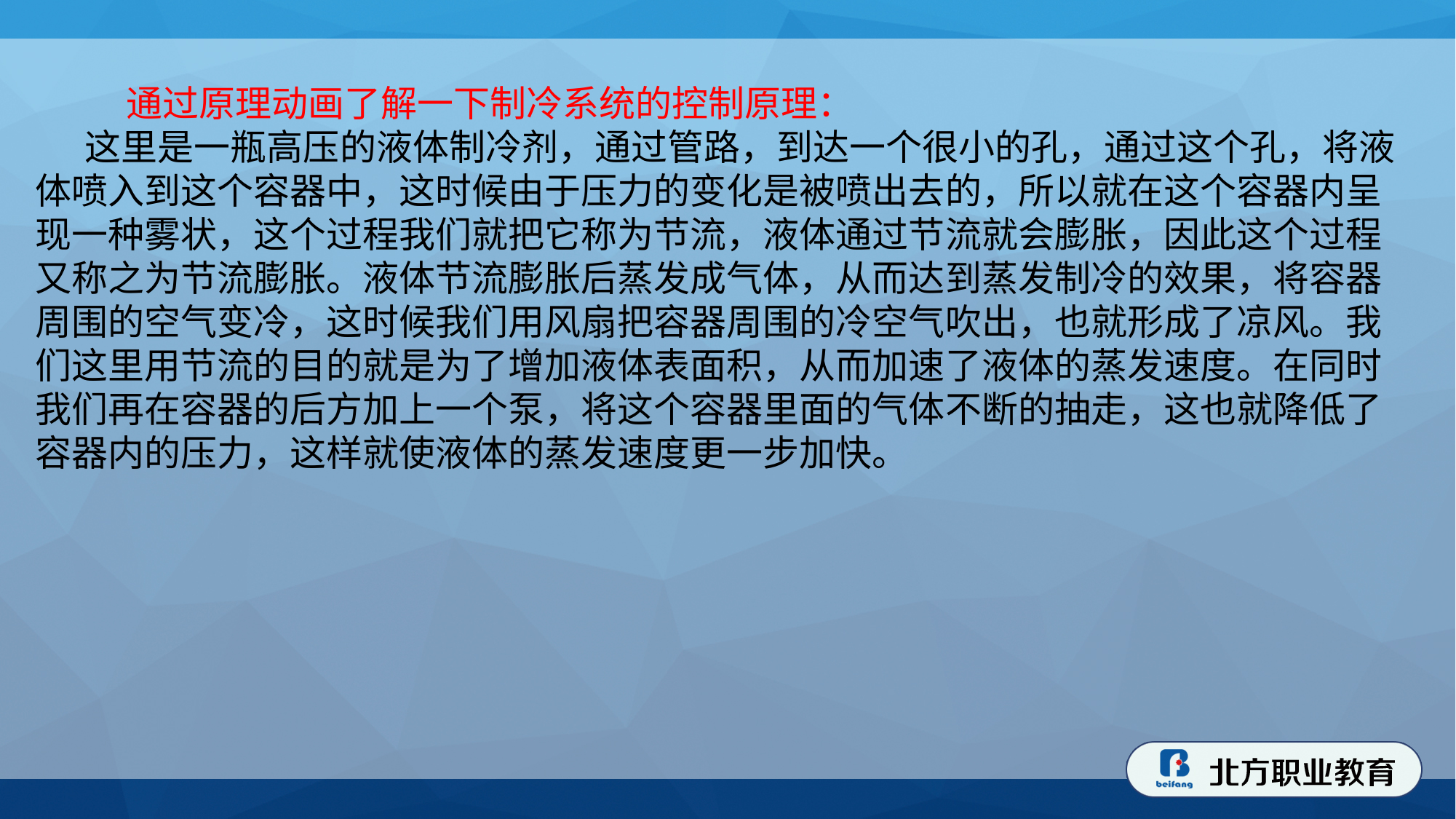

通过原理动画了解一下制冷系统的控制原理：
     这里是一瓶高压的液体制冷剂，通过管路，到达一个很小的孔，通过这个孔，将液体喷入到这个容器中，这时候由于压力的变化是被喷出去的，所以就在这个容器内呈现一种雾状，这个过程我们就把它称为节流，液体通过节流就会膨胀，因此这个过程又称之为节流膨胀。液体节流膨胀后蒸发成气体，从而达到蒸发制冷的效果，将容器周围的空气变冷，这时候我们用风扇把容器周围的冷空气吹出，也就形成了凉风。我们这里用节流的目的就是为了增加液体表面积，从而加速了液体的蒸发速度。在同时我们再在容器的后方加上一个泵，将这个容器里面的气体不断的抽走，这也就降低了容器内的压力，这样就使液体的蒸发速度更一步加快。